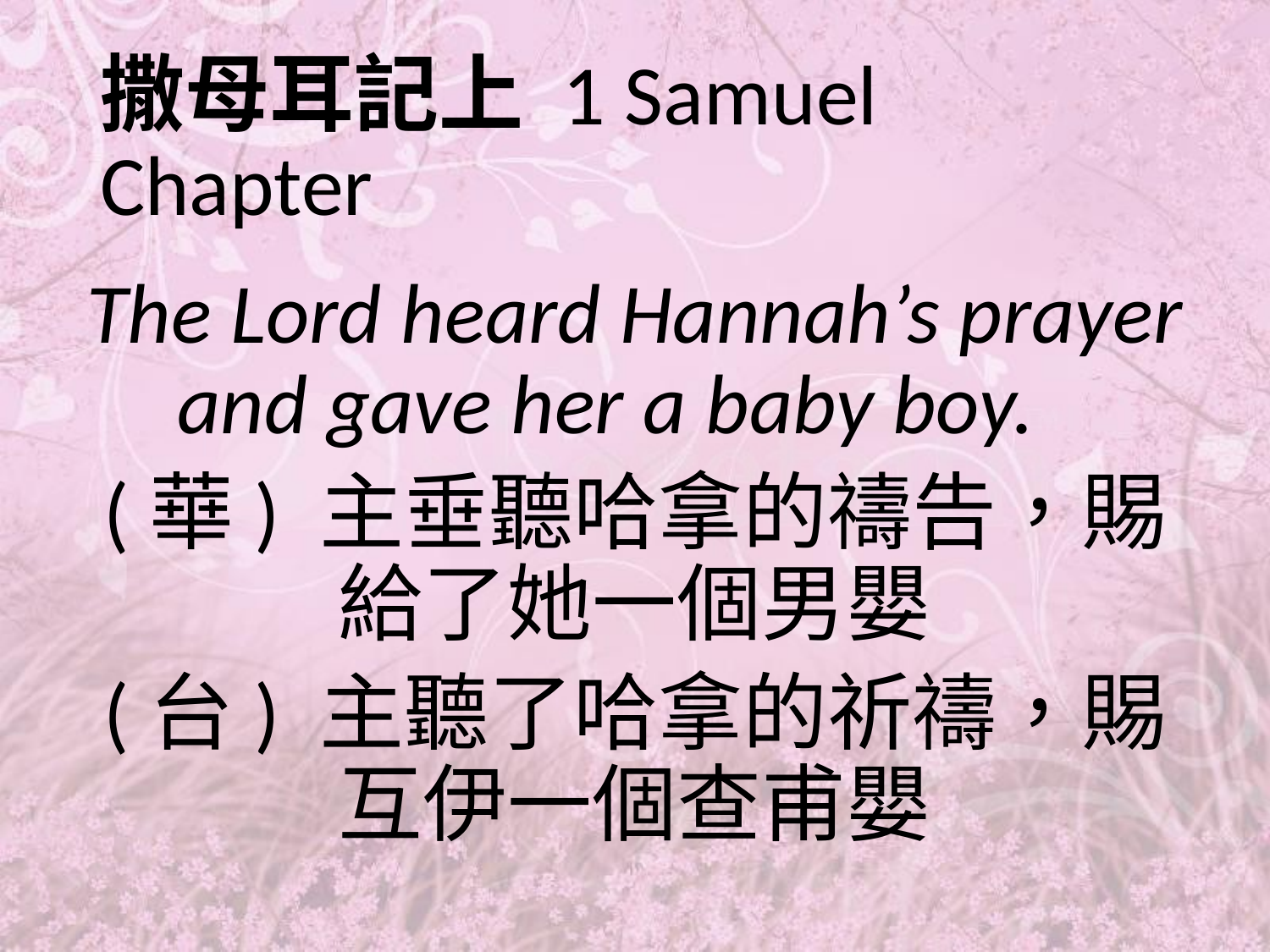

# 撒母耳記上 1 Samuel Chapter
The Lord heard Hannah’s prayer and gave her a baby boy.
(華) 主垂聽哈拿的禱告，賜給了她一個男嬰
(台) 主聽了哈拿的祈禱，賜互伊一個查甫嬰